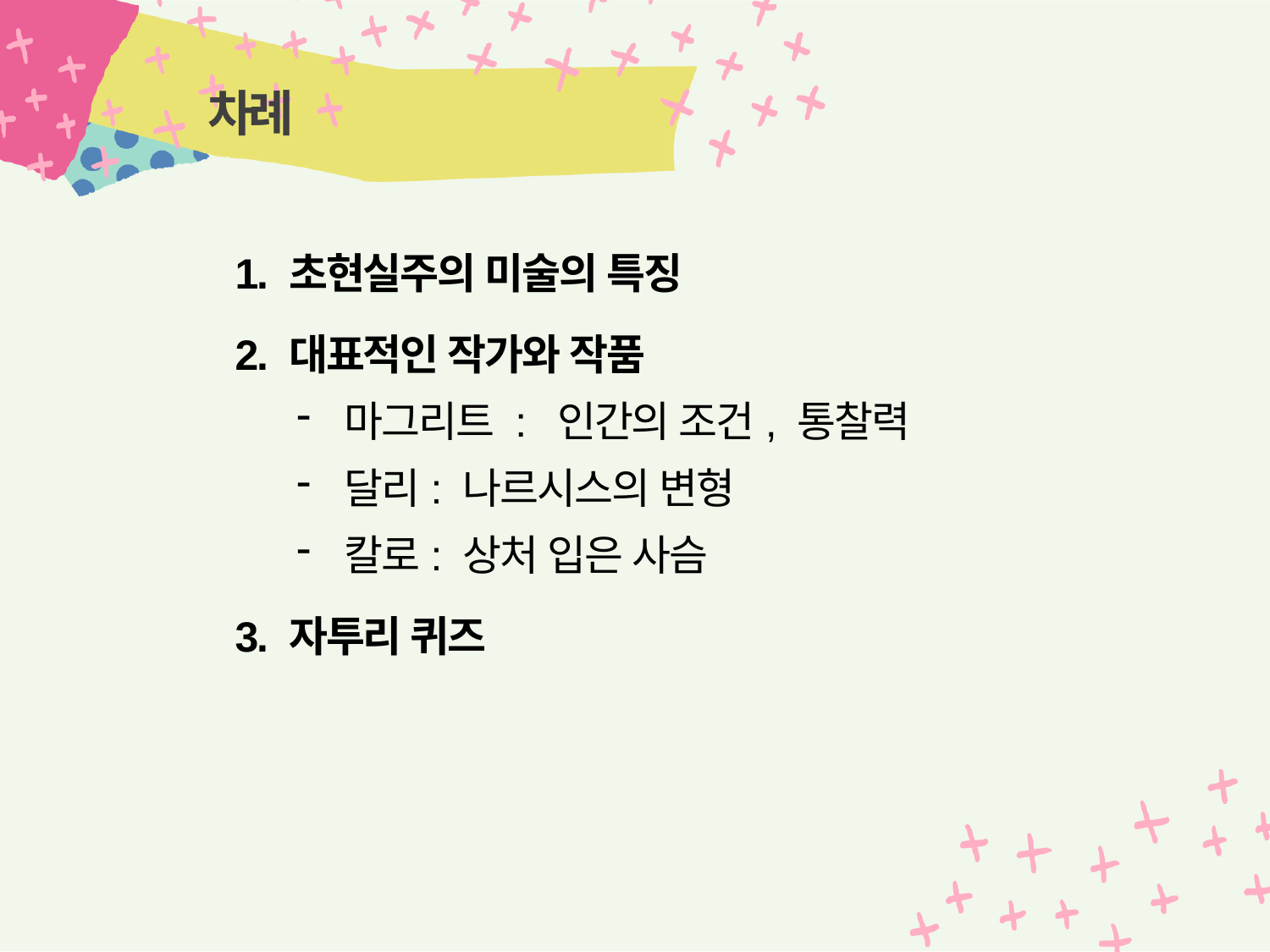

# 차례
1. 초현실주의 미술의 특징
2. 대표적인 작가와 작품
 마그리트 :  인간의 조건, 통찰력
 달리: 나르시스의 변형
 칼로: 상처 입은 사슴
3. 자투리 퀴즈